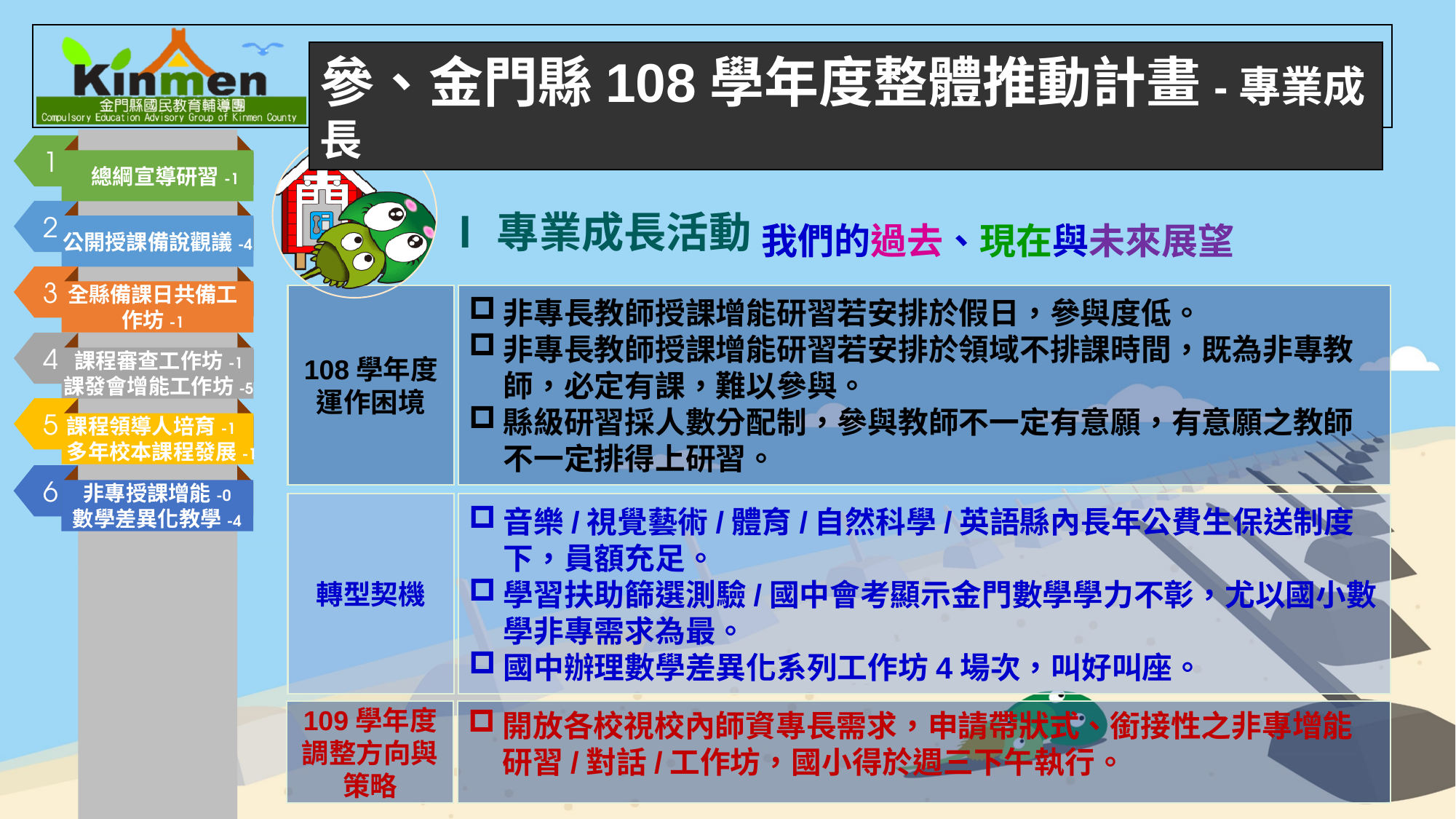

參、金門縣108學年度整體推動計畫-專業成長

1

總綱宣導研習-1
我們的過去、現在與未來展望
Ⅰ專業成長活動
2

公開授課備說觀議-4
3
全縣備課日共備工作坊-1

108學年度運作困境
非專長教師授課增能研習若安排於假日，參與度低。
非專長教師授課增能研習若安排於領域不排課時間，既為非專教師，必定有課，難以參與。
縣級研習採人數分配制，參與教師不一定有意願，有意願之教師不一定排得上研習。
4
課程審查工作坊-1
課發會增能工作坊-5

5
課程領導人培育-1
多年校本課程發展-1

6
非專授課增能-0
數學差異化教學-4

轉型契機
音樂/視覺藝術/體育/自然科學/英語縣內長年公費生保送制度下，員額充足。
學習扶助篩選測驗/國中會考顯示金門數學學力不彰，尤以國小數學非專需求為最。
國中辦理數學差異化系列工作坊4場次，叫好叫座。
109學年度調整方向與策略
開放各校視校內師資專長需求，申請帶狀式、銜接性之非專增能研習/對話/工作坊，國小得於週三下午執行。